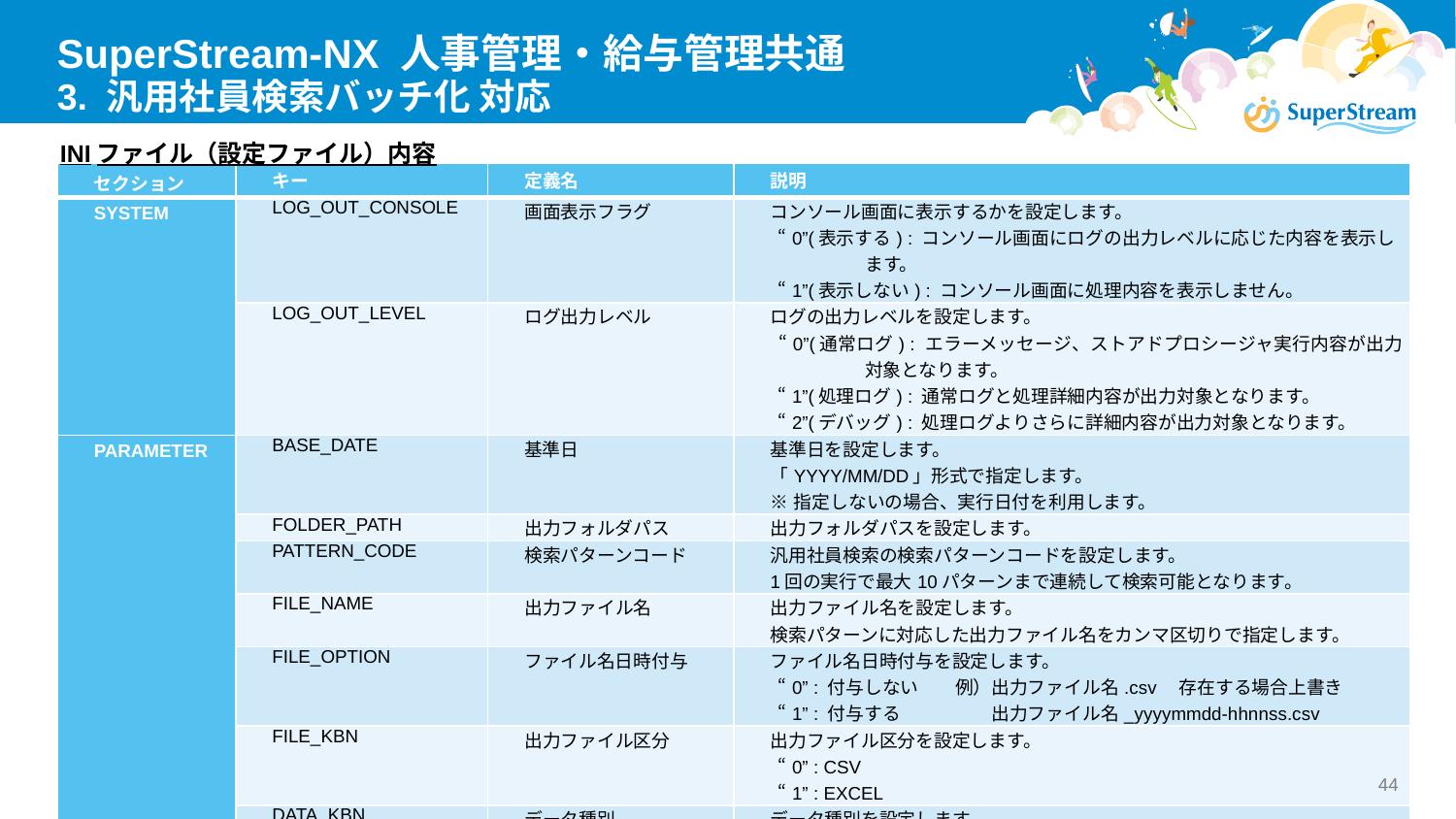

SuperStream-NX 人事管理・給与管理共通
3. 汎用社員検索バッチ化 対応
INIファイル（設定ファイル）内容
| セクション | キー | 定義名 | 説明 |
| --- | --- | --- | --- |
| SYSTEM | LOG\_OUT\_CONSOLE | 画面表示フラグ | コンソール画面に表示するかを設定します。 　　“0”(表示する) : コンソール画面にログの出力レベルに応じた内容を表示します。 　　“1”(表示しない) : コンソール画面に処理内容を表示しません。 |
|  | LOG\_OUT\_LEVEL | ログ出力レベル | ログの出力レベルを設定します。 　　“0”(通常ログ) : エラーメッセージ、ストアドプロシージャ実行内容が出力対象となります。 　　“1”(処理ログ) : 通常ログと処理詳細内容が出力対象となります。 　　“2”(デバッグ) : 処理ログよりさらに詳細内容が出力対象となります。 |
| PARAMETER | BASE\_DATE | 基準日 | 基準日を設定します。 「YYYY/MM/DD」形式で指定します。 ※指定しないの場合、実行日付を利用します。 |
|  | FOLDER\_PATH | 出力フォルダパス | 出力フォルダパスを設定します。 |
|  | PATTERN\_CODE | 検索パターンコード | 汎用社員検索の検索パターンコードを設定します。 1回の実行で最大10パターンまで連続して検索可能となります。 |
|  | FILE\_NAME | 出力ファイル名 | 出力ファイル名を設定します。 検索パターンに対応した出力ファイル名をカンマ区切りで指定します。 |
|  | FILE\_OPTION | ファイル名日時付与 | ファイル名日時付与を設定します。 　　“0” : 付与しない　　例）出力ファイル名.csv　存在する場合上書き 　　“1” : 付与する　　　　　出力ファイル名\_yyyymmdd-hhnnss.csv |
|  | FILE\_KBN | 出力ファイル区分 | 出力ファイル区分を設定します。 　　“0” : CSV 　　“1” : EXCEL |
|  | DATA\_KBN | データ種別 | データ種別を設定します。 　　“0” : 従業員 　　“1” : 内定者 |

©SuperStream Inc. All rights reserved.
44